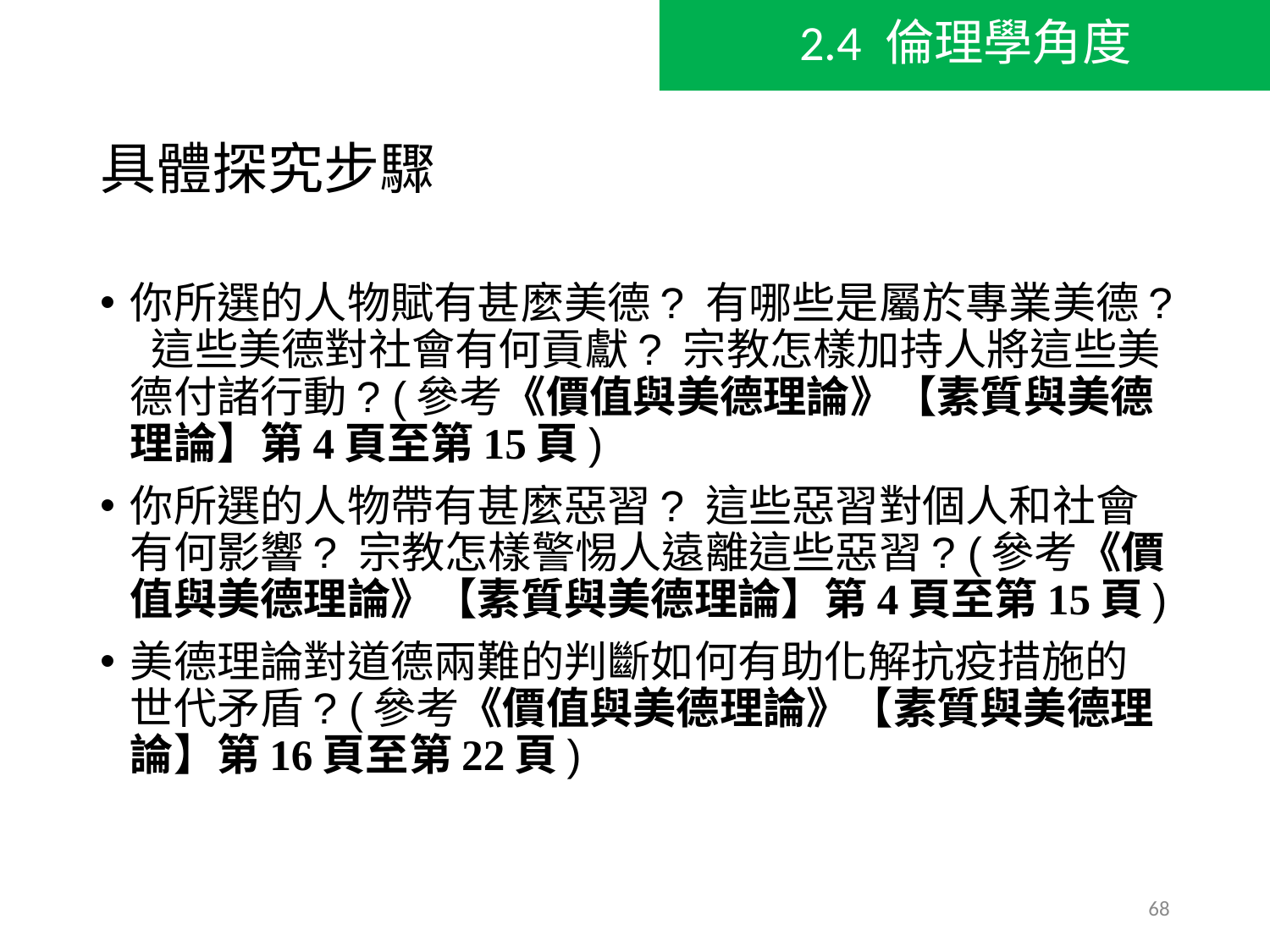

2.4 倫理學角度
# 具體探究步驟
你所選的人物賦有甚麼美德? 有哪些是屬於專業美德? 這些美德對社會有何貢獻? 宗教怎樣加持人將這些美德付諸行動? (參考《價值與美德理論》【素質與美德理論】第4頁至第15頁)
你所選的人物帶有甚麼惡習? 這些惡習對個人和社會有何影響? 宗教怎樣警惕人遠離這些惡習? (參考《價值與美德理論》【素質與美德理論】第4頁至第15頁)
美德理論對道德兩難的判斷如何有助化解抗疫措施的世代矛盾? (參考《價值與美德理論》【素質與美德理論】第16頁至第22頁)

68